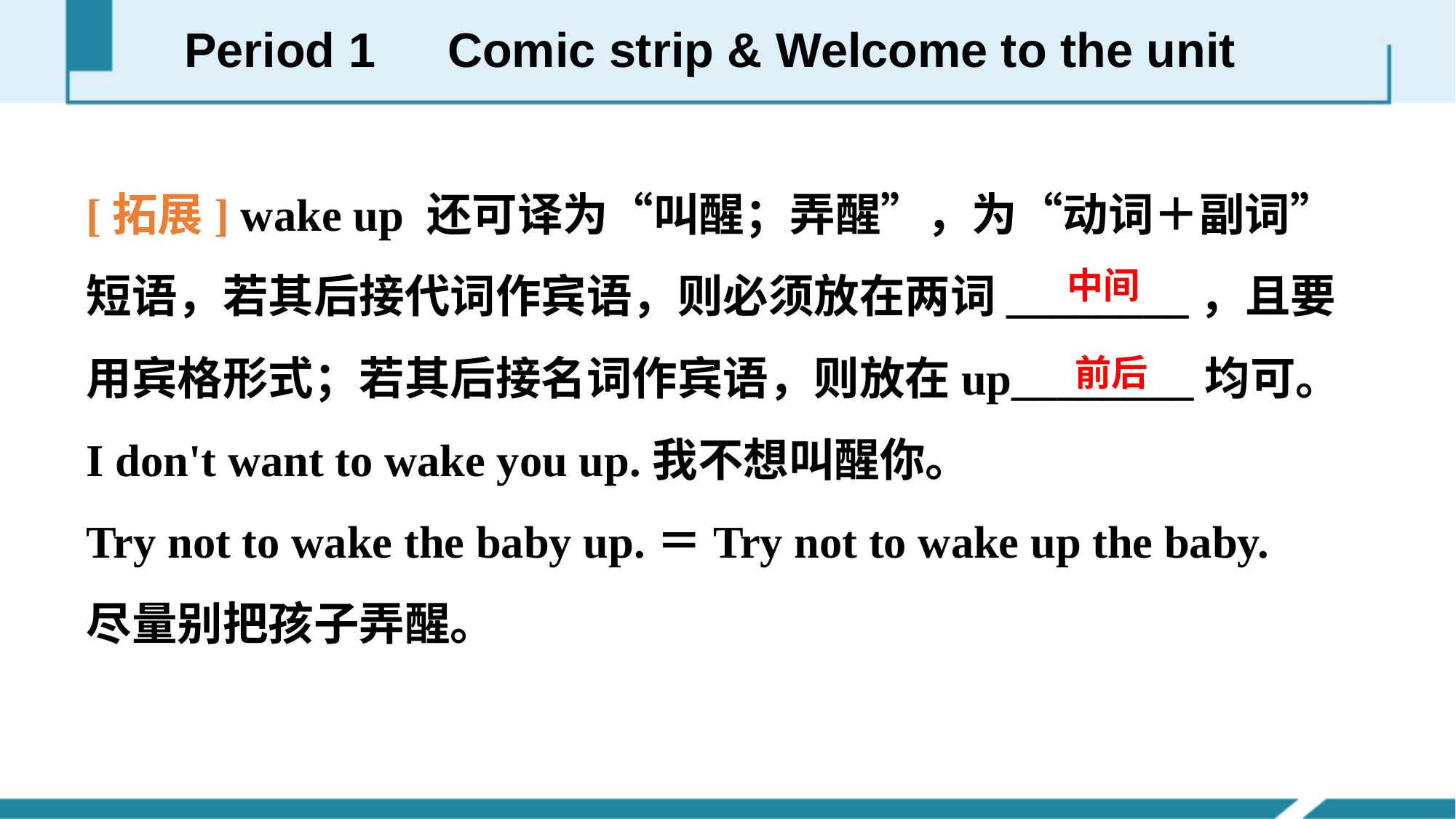

Period 1　Comic strip & Welcome to the unit
[拓展] wake up 还可译为“叫醒；弄醒”，为“动词＋副词”短语，若其后接代词作宾语，则必须放在两词________，且要用宾格形式；若其后接名词作宾语，则放在up________均可。
I don't want to wake you up.我不想叫醒你。
Try not to wake the baby up.＝Try not to wake up the baby.
尽量别把孩子弄醒。
中间
前后